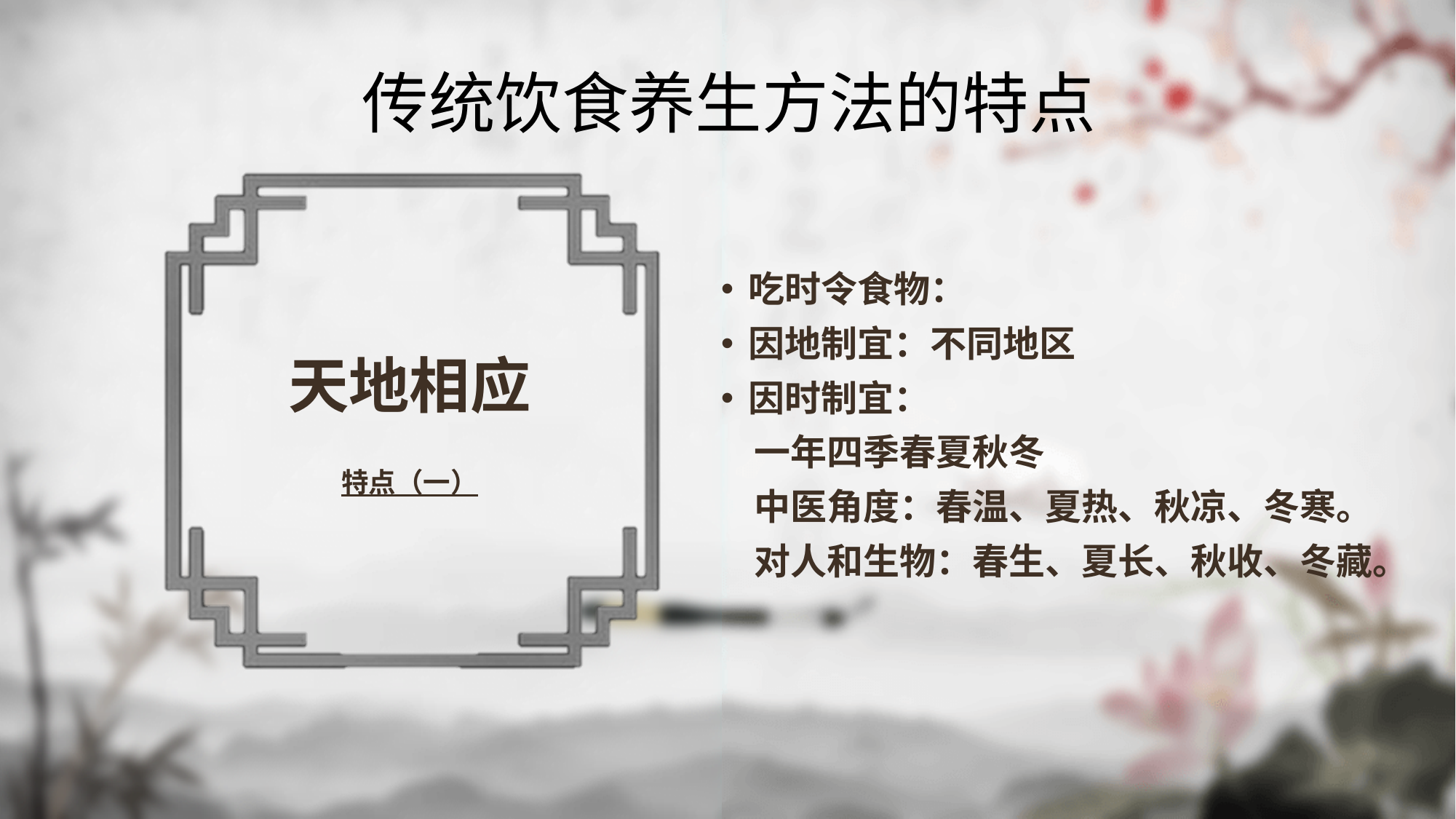

传统饮食养生方法的特点
吃时令食物：
因地制宜：不同地区
因时制宜：
   一年四季春夏秋冬
   中医角度：春温、夏热、秋凉、冬寒。
   对人和生物：春生、夏长、秋收、冬藏。

天地相应

特点（一）